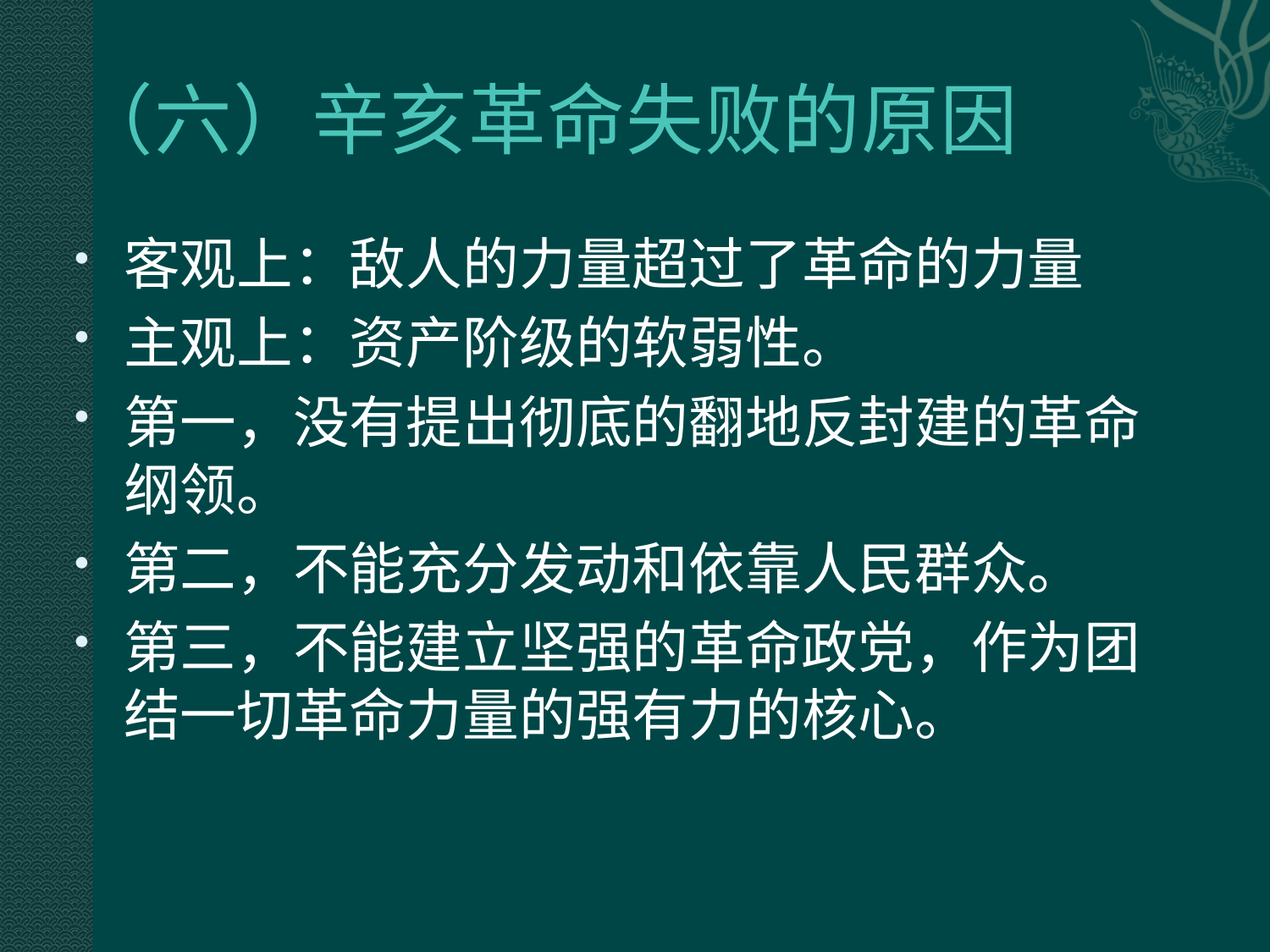

# （六）辛亥革命失败的原因
客观上：敌人的力量超过了革命的力量
主观上：资产阶级的软弱性。
第一，没有提出彻底的翻地反封建的革命纲领。
第二，不能充分发动和依靠人民群众。
第三，不能建立坚强的革命政党，作为团结一切革命力量的强有力的核心。